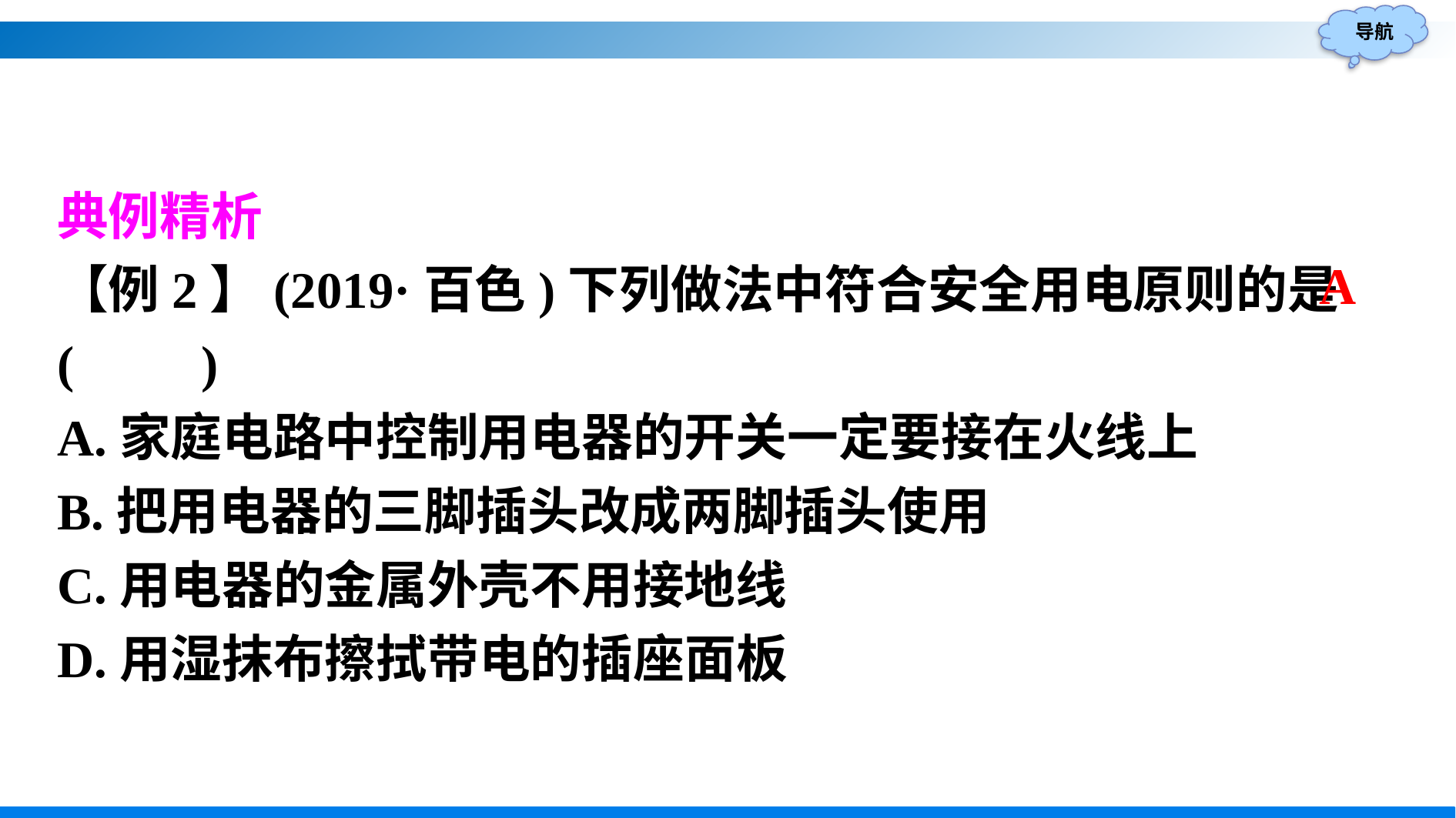

典例精析
【例2】(2019·百色)下列做法中符合安全用电原则的是(　　)
A.家庭电路中控制用电器的开关一定要接在火线上
B.把用电器的三脚插头改成两脚插头使用
C.用电器的金属外壳不用接地线
D.用湿抹布擦拭带电的插座面板
A